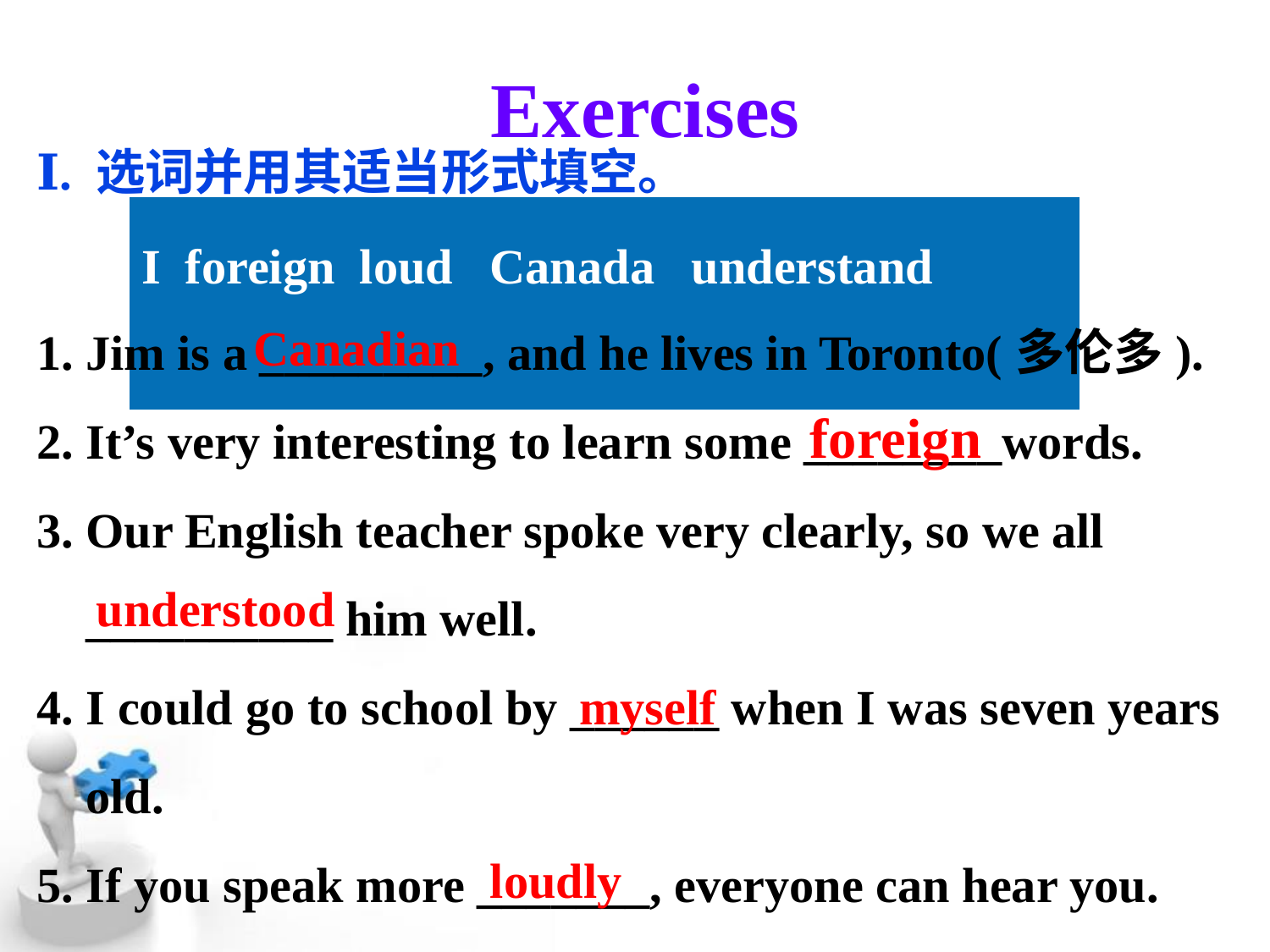

Exercises
Ⅰ. 选词并用其适当形式填空。
| I foreign loud Canada understand |
| --- |
1. Jim is a _________, and he lives in Toronto(多伦多).
2. It’s very interesting to learn some ________words.
3. Our English teacher spoke very clearly, so we all
    __________ him well.
4. I could go to school by ______ when I was seven years
    old.
5. If you speak more _______, everyone can hear you.
Canadian
foreign
understood
myself
loudly